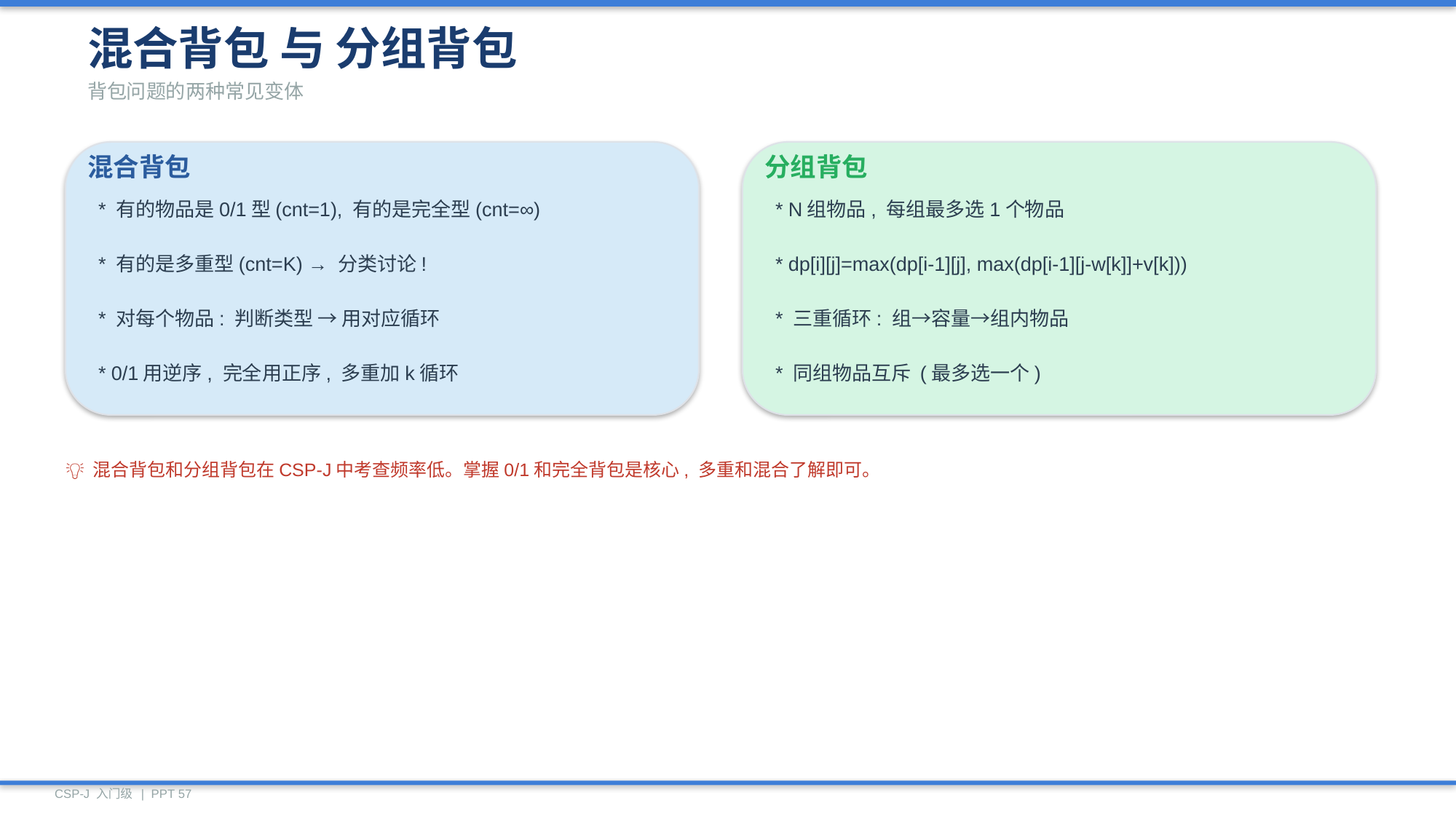

混合背包 与 分组背包
背包问题的两种常见变体

混合背包
分组背包
* 有的物品是0/1型(cnt=1), 有的是完全型(cnt=∞)
* N组物品, 每组最多选1个物品
* 有的是多重型(cnt=K) → 分类讨论!
* dp[i][j]=max(dp[i-1][j], max(dp[i-1][j-w[k]]+v[k]))
* 对每个物品: 判断类型 → 用对应循环
* 三重循环: 组→容量→组内物品
* 0/1用逆序, 完全用正序, 多重加k循环
* 同组物品互斥 (最多选一个)
💡 混合背包和分组背包在CSP-J中考查频率低。掌握0/1和完全背包是核心, 多重和混合了解即可。

CSP-J 入门级  |  PPT 57